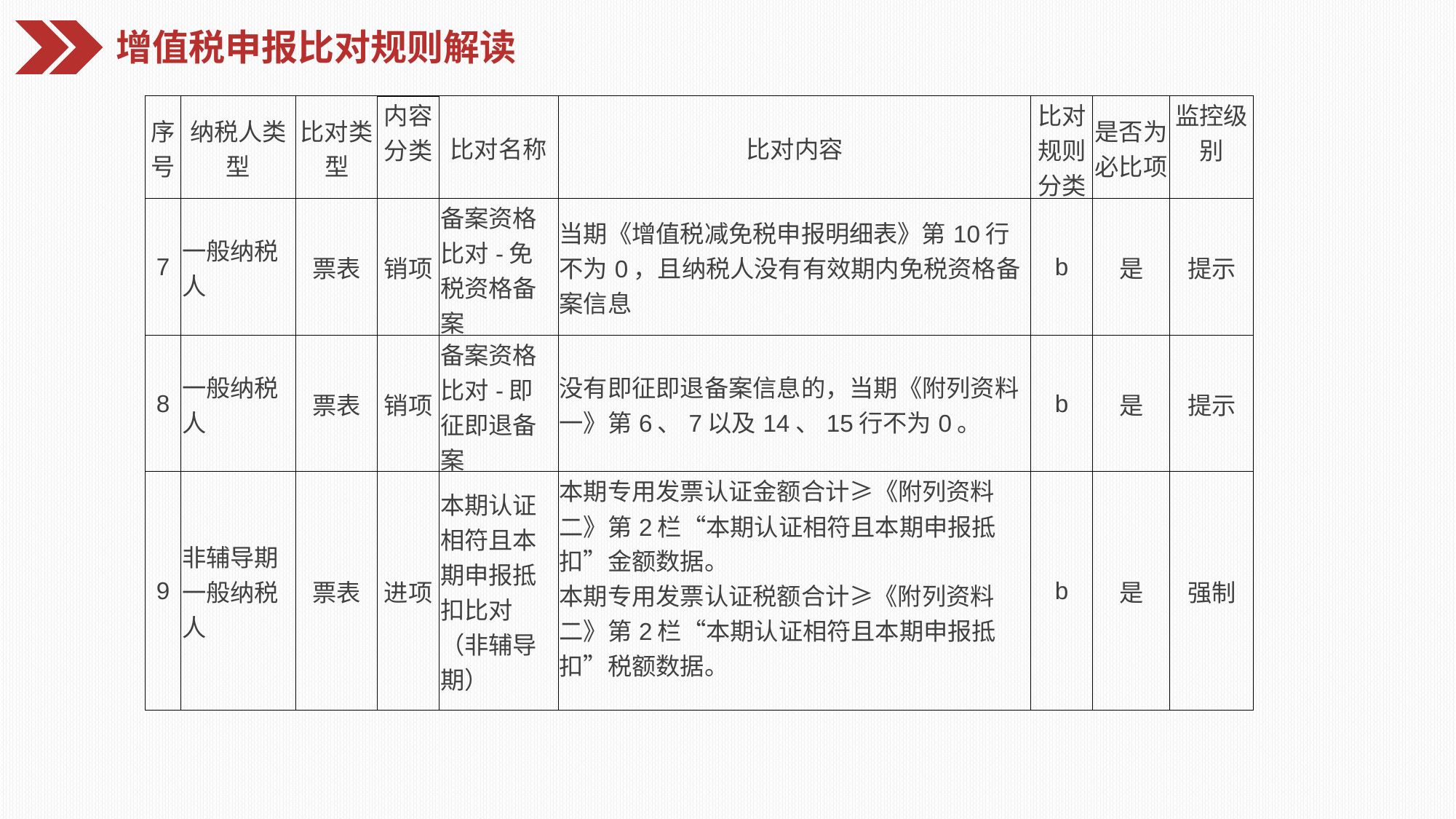

增值税申报比对规则解读

| 序号 | 纳税人类型 | 比对类型 | 内容分类 | 比对名称 | 比对内容 | 比对规则分类 | 是否为必比项 | 监控级别 |
| --- | --- | --- | --- | --- | --- | --- | --- | --- |
| 7 | 一般纳税人 | 票表 | 销项 | 备案资格比对-免税资格备案 | 当期《增值税减免税申报明细表》第10行不为0，且纳税人没有有效期内免税资格备案信息 | b | 是 | 提示 |
| 8 | 一般纳税人 | 票表 | 销项 | 备案资格比对-即征即退备案 | 没有即征即退备案信息的，当期《附列资料一》第6、7以及14、15行不为0。 | b | 是 | 提示 |
| 9 | 非辅导期一般纳税人 | 票表 | 进项 | 本期认证相符且本期申报抵扣比对（非辅导期） | 本期专用发票认证金额合计≥《附列资料二》第2栏“本期认证相符且本期申报抵扣”金额数据。 本期专用发票认证税额合计≥《附列资料二》第2栏“本期认证相符且本期申报抵扣”税额数据。 | b | 是 | 强制 |